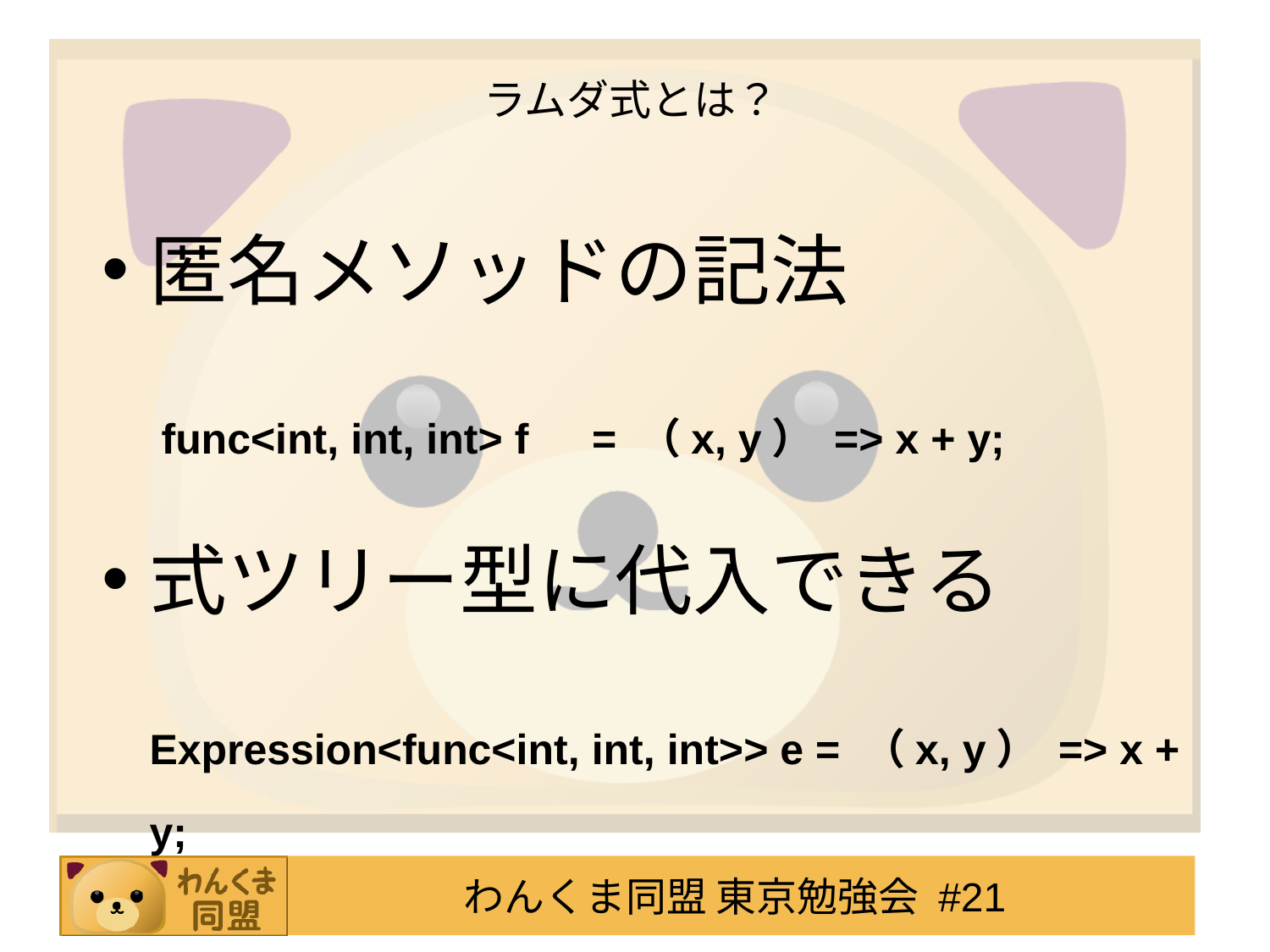

ラムダ式とは？

匿名メソッドの記法
	 func<int, int, int> f　= （x, y） => x + y;
式ツリー型に代入できる
	Expression<func<int, int, int>> e = （x, y） => x + y;